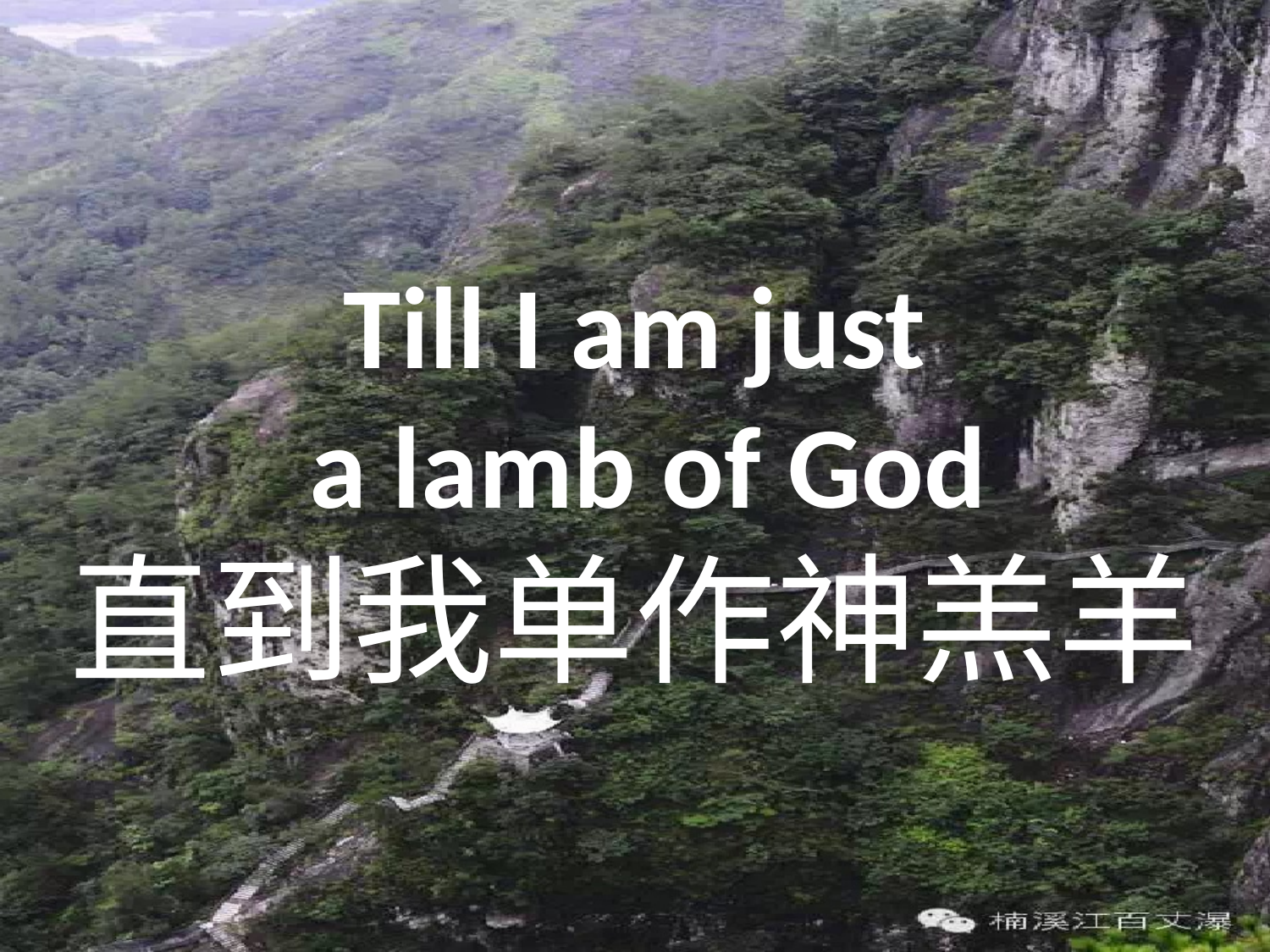

# Till I am just a lamb of God 直到我单作神羔羊